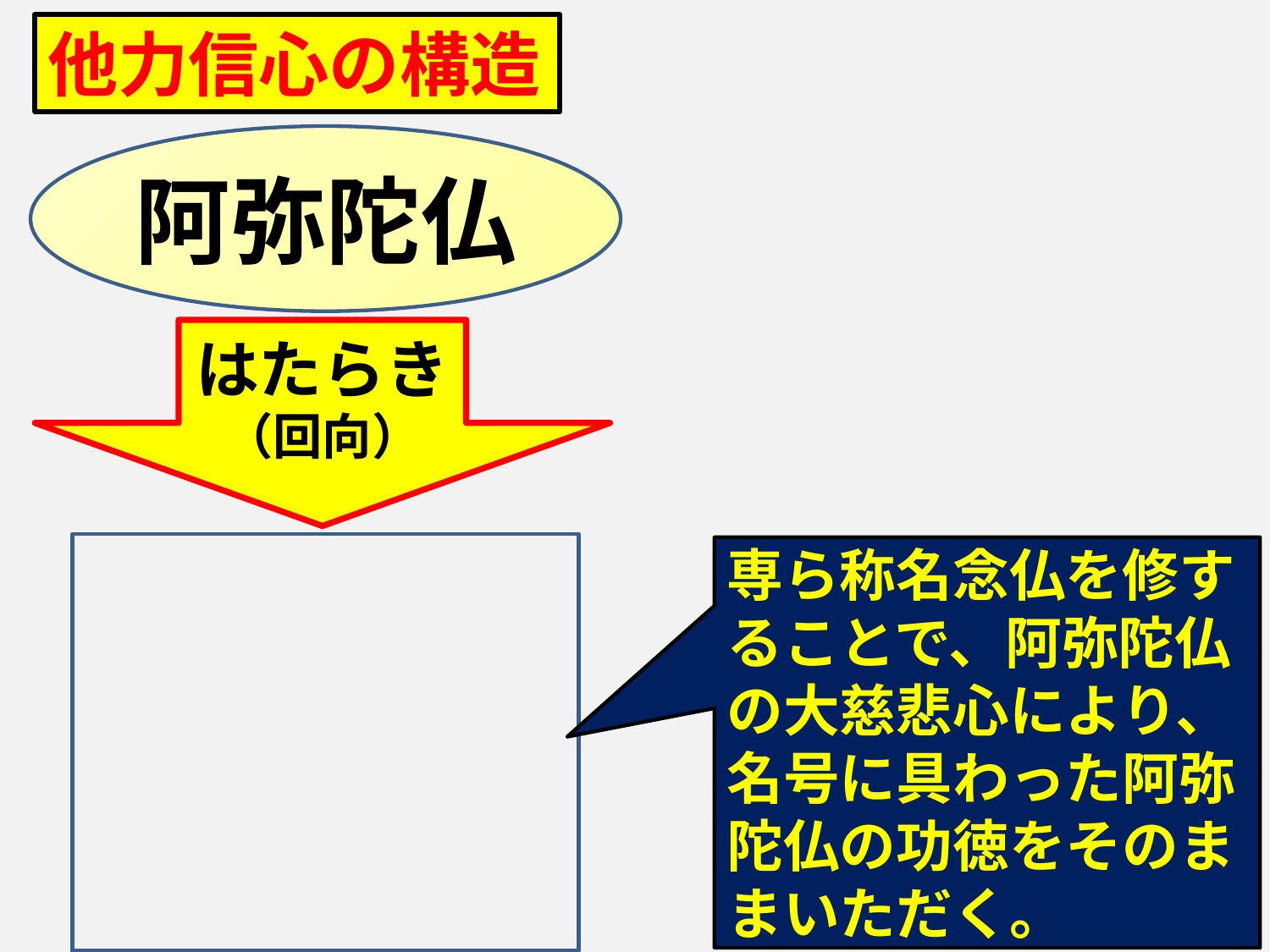

他力信心の構造
阿弥陀仏
はたらき
（回向）
）
専ら称名念仏を修することで、阿弥陀仏の大慈悲心により、名号に具わった阿弥陀仏の功徳をそのままいただく。